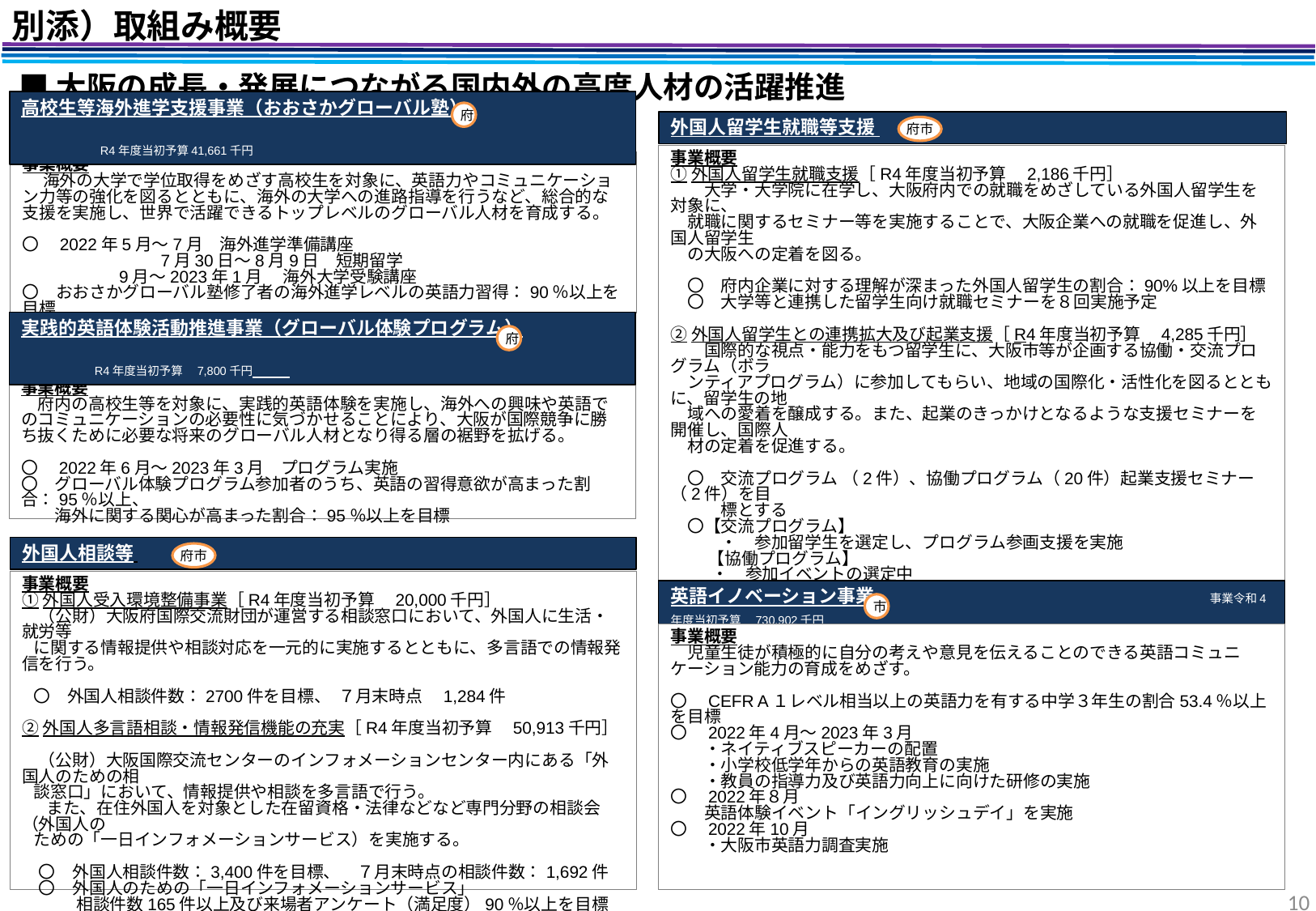

別添）取組み概要
■大阪の成長・発展につながる国内外の高度人材の活躍推進
高校生等海外進学支援事業（おおさかグローバル塾）
　　　　　　　　　　　　　　　　　　　　　　　　　　　　　　　　　　　　R4年度当初予算41,661千円
府
外国人留学生就職等支援
府市

事業概要
①外国人留学生就職支援［R4年度当初予算　2,186千円］
　　大学・大学院に在学し、大阪府内での就職をめざしている外国人留学生を対象に、
　就職に関するセミナー等を実施することで、大阪企業への就職を促進し、外国人留学生
　の大阪への定着を図る。

　〇　府内企業に対する理解が深まった外国人留学生の割合：90%以上を目標
　〇　大学等と連携した留学生向け就職セミナーを８回実施予定

②外国人留学生との連携拡大及び起業支援［R4年度当初予算　4,285千円］
　　国際的な視点・能力をもつ留学生に、大阪市等が企画する協働・交流プログラム（ボラ
　ンティアプログラム）に参加してもらい、地域の国際化・活性化を図るとともに、留学生の地
　域への愛着を醸成する。また、起業のきっかけとなるような支援セミナーを開催し、国際人
　材の定着を促進する。

　〇　交流プログラム （2件）、協働プログラム（20件）起業支援セミナー（2件）を目
　　　標とする
　〇【交流プログラム】
　　　・　参加留学生を選定し、プログラム参画支援を実施
　 　【協働プログラム】
　  　・　参加イベントの選定中
   　【起業支援セミナー】
    　・　2022年10月・12月に1回ずつ実施予定

事業概要
　 海外の大学で学位取得をめざす高校生を対象に、英語力やコミュニケーション力等の強化を図るとともに、海外の大学への進路指導を行うなど、総合的な支援を実施し、世界で活躍できるトップレベルのグローバル人材を育成する。

〇　2022年5月～7月　海外進学準備講座
　　　　　　　　7月30日～8月9日　短期留学
     　　　     9月～2023年1月　 海外大学受験講座
〇　おおさかグローバル塾修了者の海外進学レベルの英語力習得：90％以上を目標

実践的英語体験活動推進事業（グローバル体験プログラム）
　　　　　　　　　　　　　　　　　　　　　　　　　　　　　　　　　　　　　　　　　　　　　　　　　　　　　　　　　R4年度当初予算　7,800千円
府
事業概要
　府内の高校生等を対象に、実践的英語体験を実施し、海外への興味や英語でのコミュニケーションの必要性に気づかせることにより、大阪が国際競争に勝ち抜くために必要な将来のグローバル人材となり得る層の裾野を拡げる。

〇　2022年6月～2023年3月　プログラム実施
〇　グローバル体験プログラム参加者のうち、英語の習得意欲が高まった割合：95％以上、
　　海外に関する関心が高まった割合：95％以上を目標
外国人相談等
府市

事業概要
①外国人受入環境整備事業［R4年度当初予算　20,000千円］
　（公財）大阪府国際交流財団が運営する相談窓口において、外国人に生活・就労等
  に関する情報提供や相談対応を一元的に実施するとともに、多言語での情報発信を行う。

  〇　外国人相談件数：2700件を目標、  ７月末時点　1,284件

②外国人多言語相談・情報発信機能の充実［R4年度当初予算　50,913千円］
　（公財）大阪国際交流センターのインフォメーションセンター内にある「外国人のための相
  談窓口」において、情報提供や相談を多言語で行う。
　  また、在住外国人を対象とした在留資格・法律などなど専門分野の相談会（外国人の
  ための「一日インフォメーションサービス）を実施する。

　〇　外国人相談件数：3,400件を目標、　７月末時点の相談件数：1,692件
　〇　外国人のための「一日インフォメーションサービス」
　　 　相談件数165件以上及び来場者アンケート（満足度）90％以上を目標
　　 　 2022年7月3日　第１回外国人のための「一日インフォメーションサービスを実施
　　　  相談件数77件、満足度：96.3％、

英語イノベーション事業　　　　　　　　　　　　　　　　　　事業令和4年度当初予算　730,902千円
市
事業概要
　児童生徒が積極的に自分の考えや意見を伝えることのできる英語コミュニケーション能力の育成をめざす。

〇　CEFR A１レベル相当以上の英語力を有する中学３年生の割合53.4％以上を目標
〇　2022年4月～2023年3月
　　・ネイティブスピーカーの配置
　　・小学校低学年からの英語教育の実施
　　・教員の指導力及び英語力向上に向けた研修の実施
〇　2022年８月
　　英語体験イベント「イングリッシュデイ」を実施
〇　2022年10月
　　・大阪市英語力調査実施
10